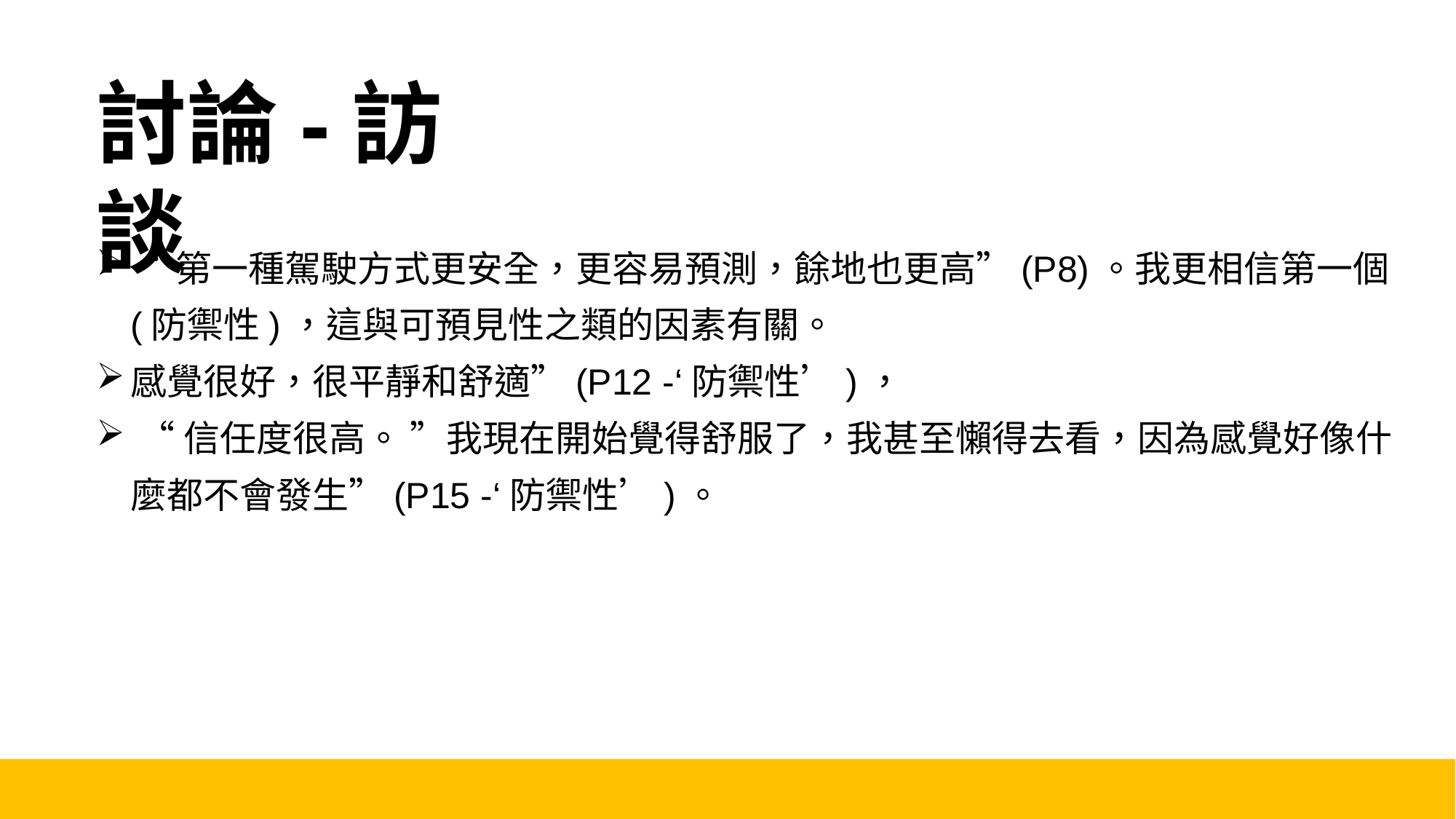

討論-訪談
“第一種駕駛方式更安全，更容易預測，餘地也更高”(P8)。我更相信第一個 (防禦性)，這與可預見性之類的因素有關。
感覺很好，很平靜和舒適”(P12 -‘防禦性’)，
 “信任度很高。 ”我現在開始覺得舒服了，我甚至懶得去看，因為感覺好像什麼都不會發生”(P15 -‘防禦性’)。

20